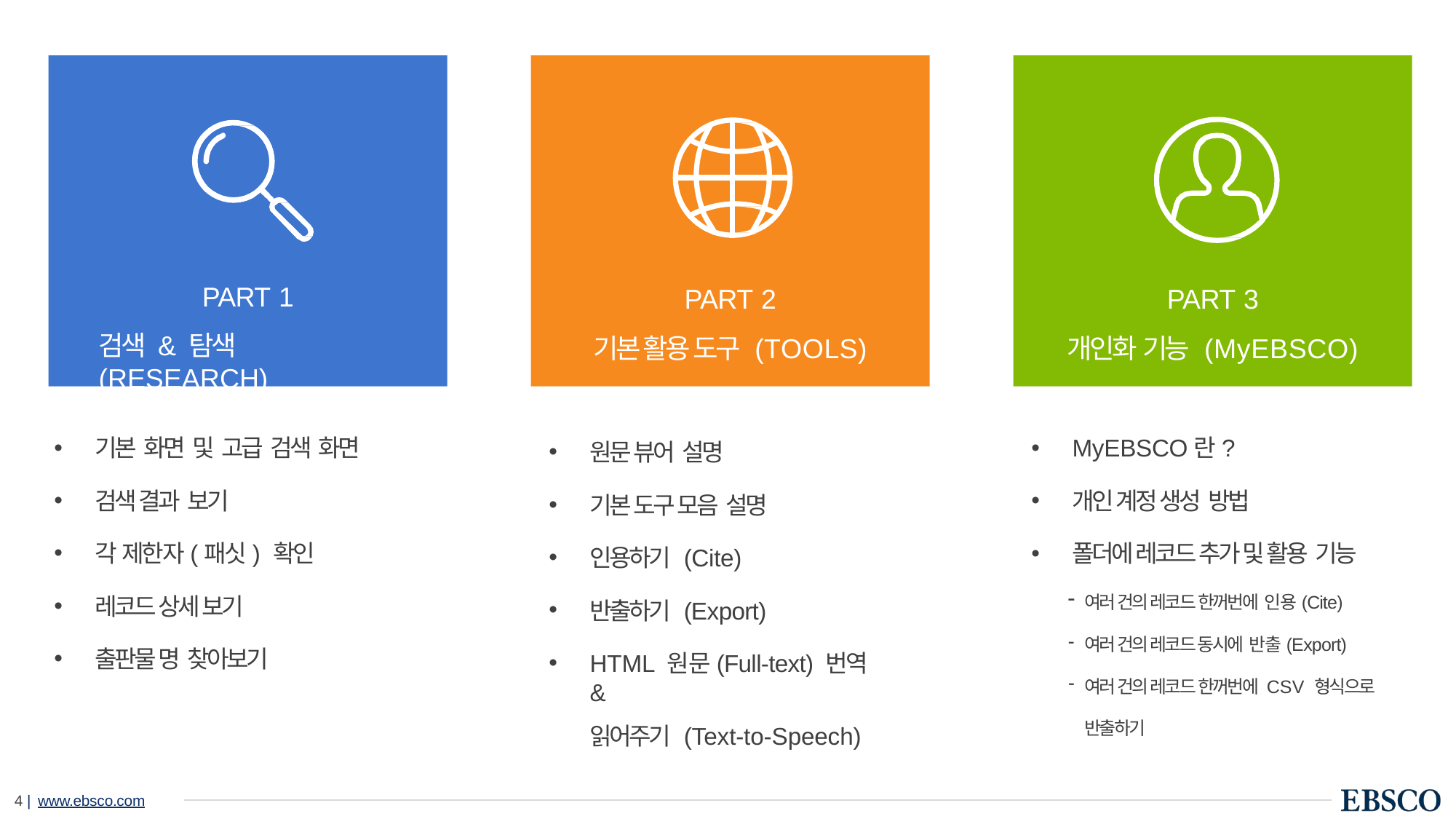

PART 2
기본 활용 도구 (TOOLS)
PART 3
개인화 기능 (MyEBSCO)
# PART 1
검색 & 탐색 (RESEARCH)
기본 화면 및 고급 검색 화면
검색 결과 보기
각 제한자(패싯) 확인
레코드 상세 보기
출판물 명 찾아보기
MyEBSCO란?
개인 계정 생성 방법
폴더에 레코드 추가 및 활용 기능
여러 건의 레코드 한꺼번에 인용(Cite)
여러 건의 레코드 동시에 반출(Export)
여러 건의 레코드 한꺼번에 CSV 형식으로  반출하기
원문 뷰어 설명
기본 도구 모음 설명
인용하기 (Cite)
반출하기 (Export)
HTML 원문(Full-text) 번역 &
읽어주기 (Text-to-Speech)
4 | www.ebsco.com